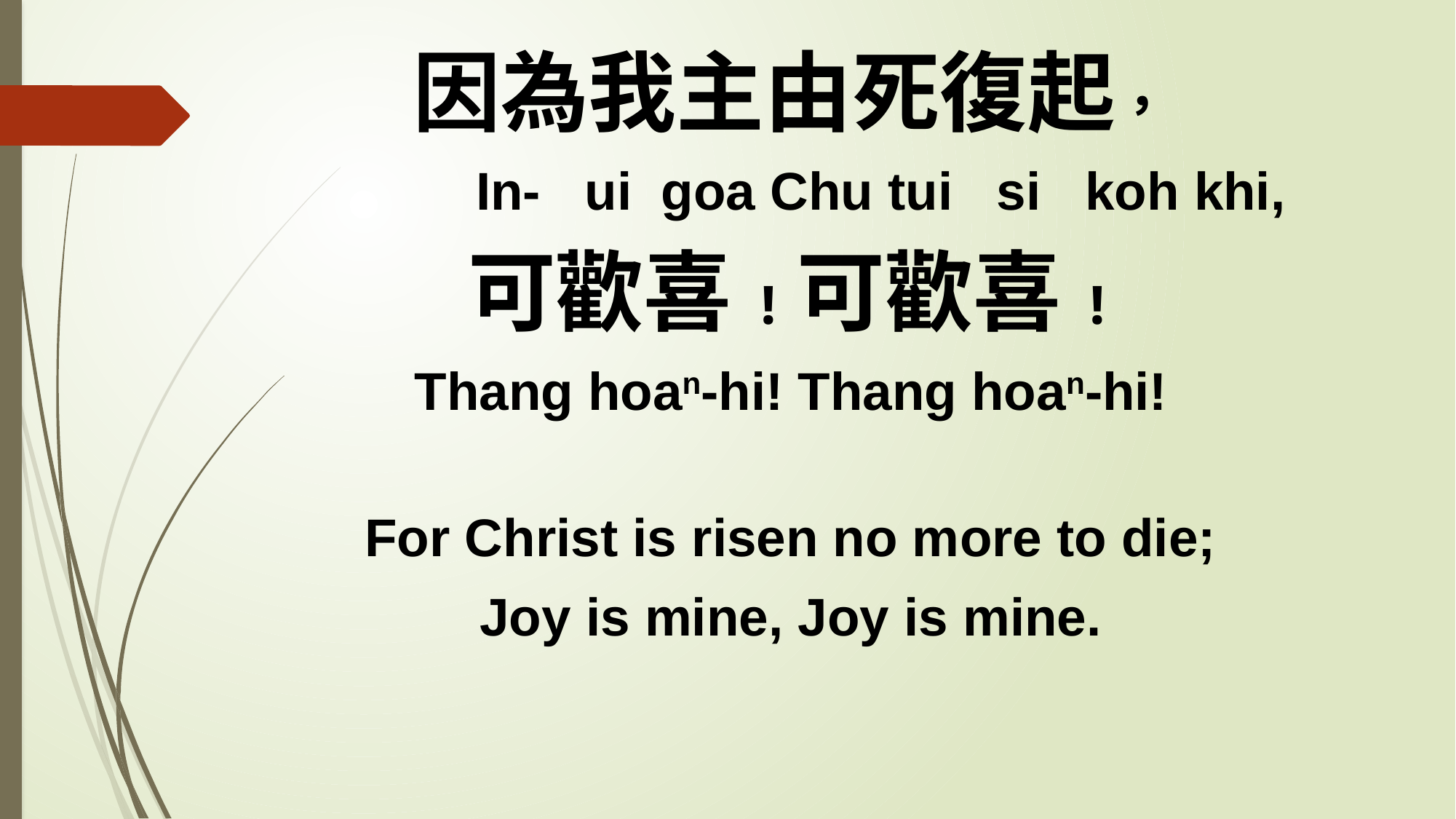

因為我主由死復起，
              In-   ui  goa Chu tui   si   koh khi,
可歡喜!可歡喜!
Thang hoan-hi! Thang hoan-hi!

For Christ is risen no more to die;
Joy is mine, Joy is mine.